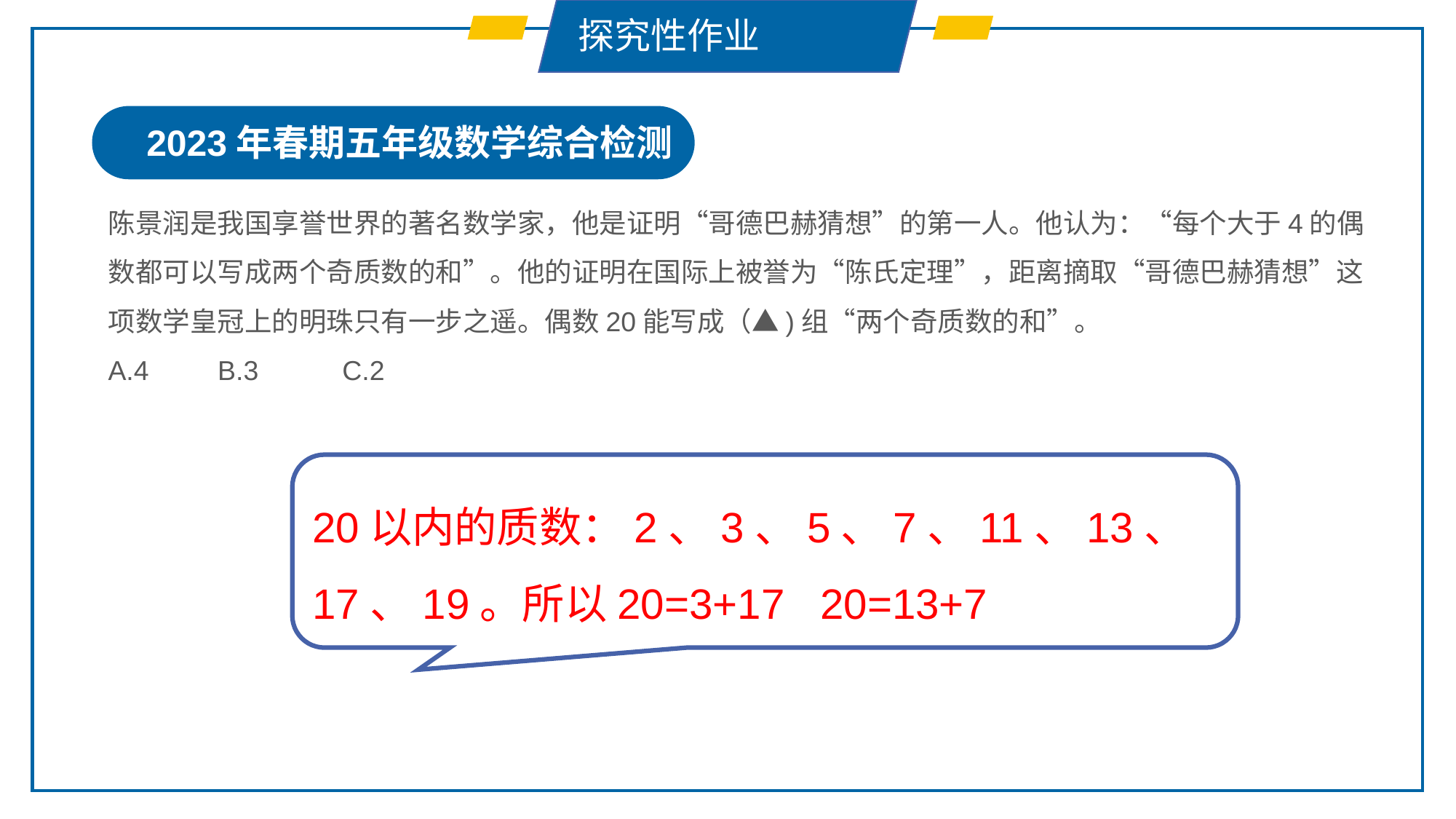

探究性作业

2023年春期五年级数学综合检测
陈景润是我国享誉世界的著名数学家，他是证明“哥德巴赫猜想”的第一人。他认为：“每个大于4的偶数都可以写成两个奇质数的和”。他的证明在国际上被誉为“陈氏定理”，距离摘取“哥德巴赫猜想”这项数学皇冠上的明珠只有一步之遥。偶数20能写成（▲)组“两个奇质数的和”。
A.4         B.3           C.2
20以内的质数：2、3、5、7、11、13、17、19。所以20=3+17   20=13+7